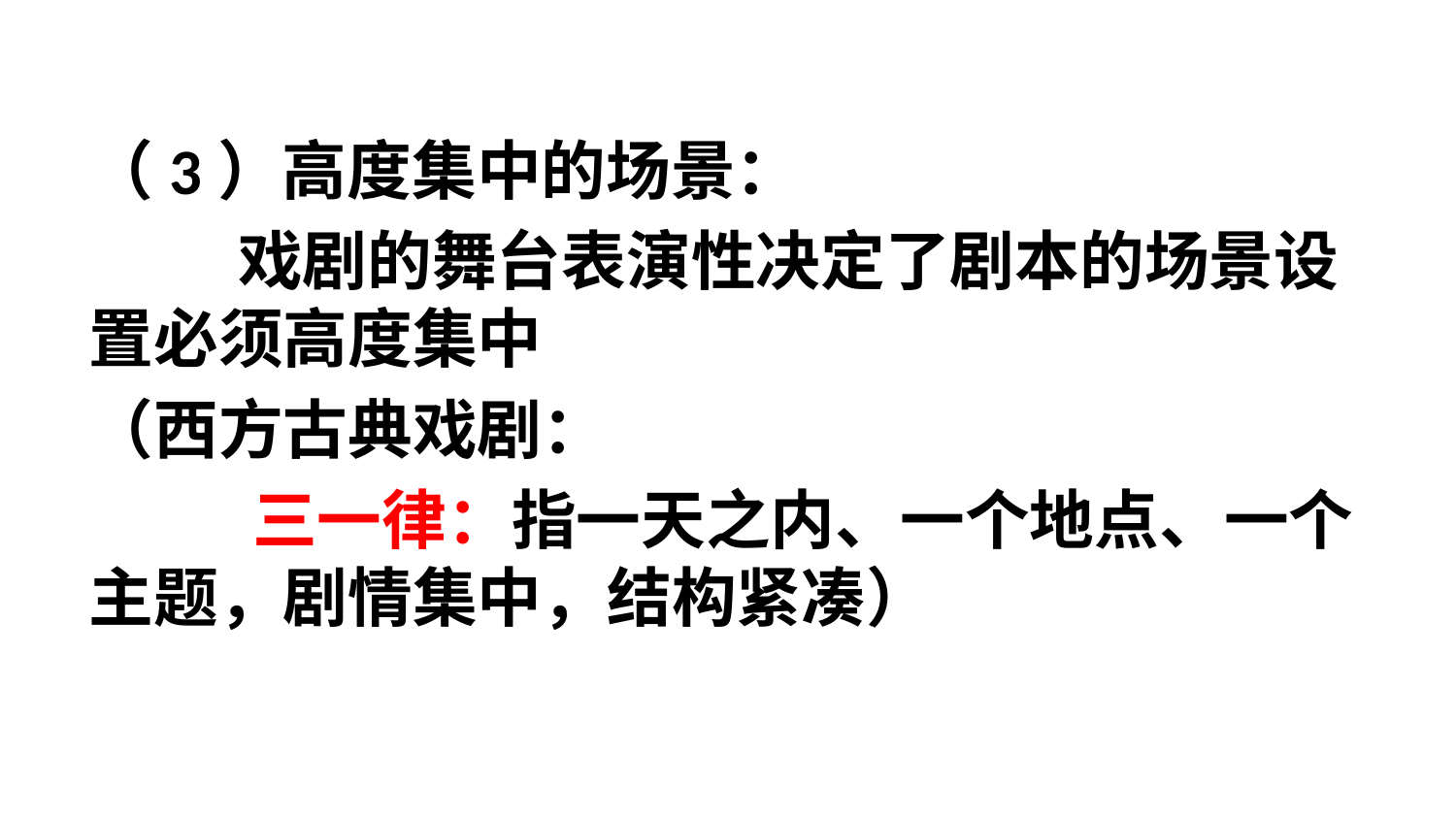

（3）高度集中的场景：
         戏剧的舞台表演性决定了剧本的场景设置必须高度集中
（西方古典戏剧：
          三一律：指一天之内、一个地点、一个主题，剧情集中，结构紧凑）